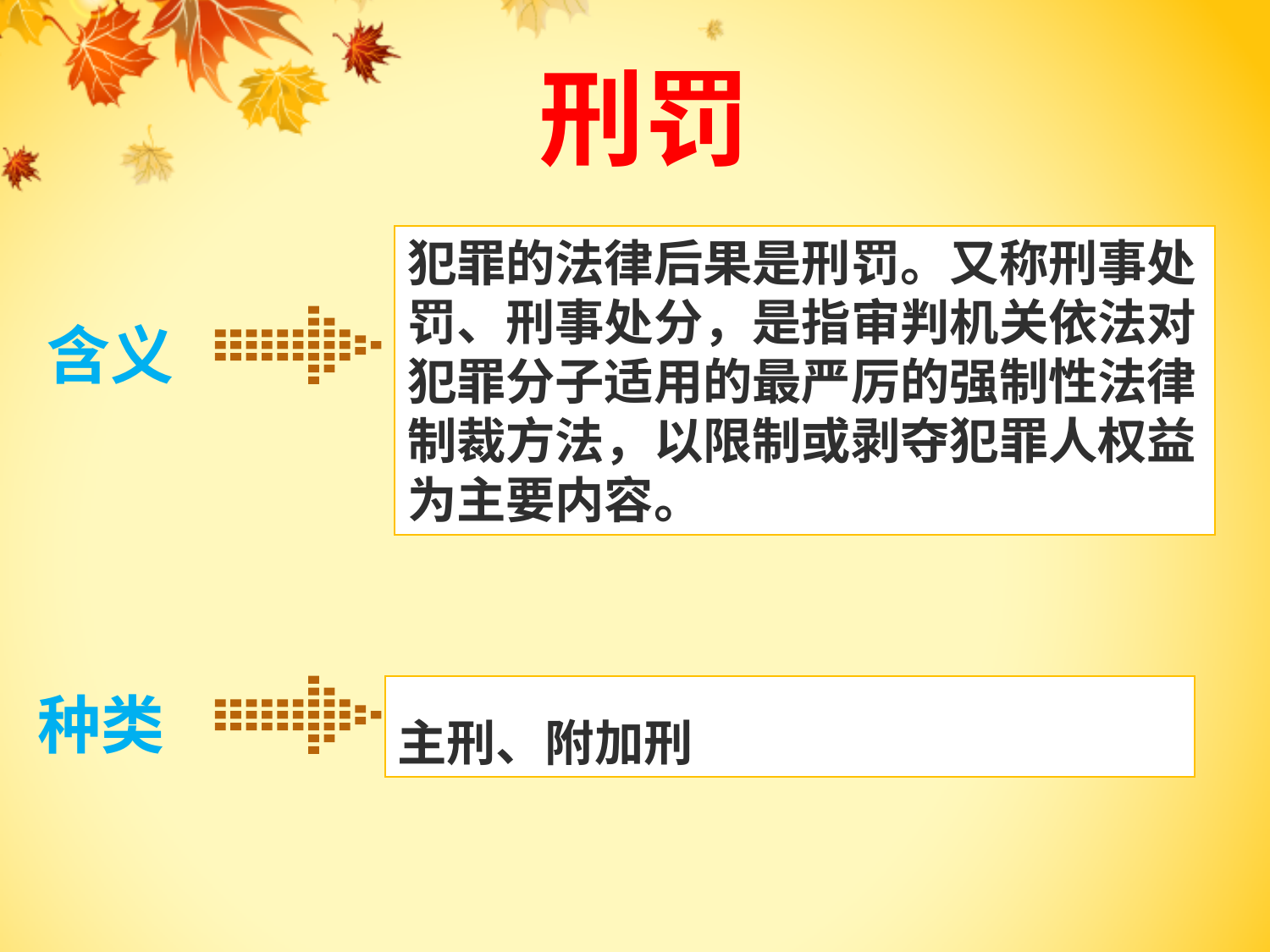

刑罚
犯罪的法律后果是刑罚。又称刑事处罚、刑事处分，是指审判机关依法对犯罪分子适用的最严厉的强制性法律制裁方法，以限制或剥夺犯罪人权益为主要内容。
含义

种类

主刑、附加刑